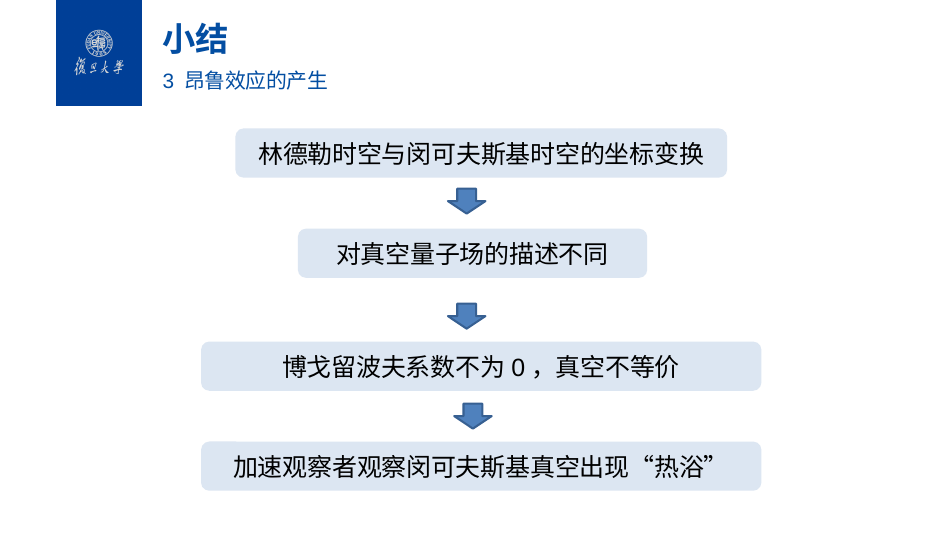

# 小结 3 昂鲁效应的产生
林德勒时空与闵可夫斯基时空的坐标变换

对真空量子场的描述不同

博戈留波夫系数不为0，真空不等价

加速观察者观察闵可夫斯基真空出现“热浴”
11